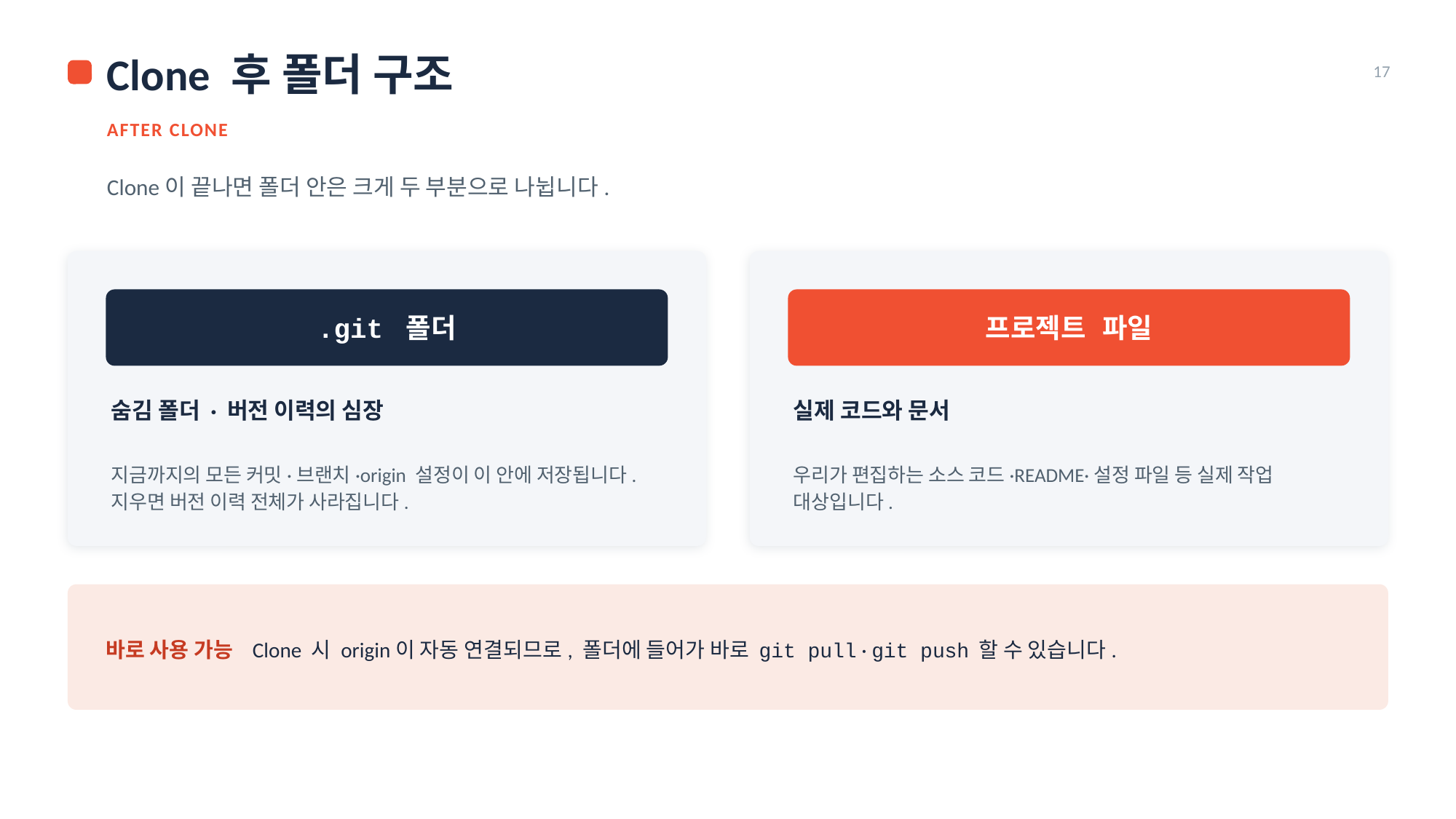

Clone 후 폴더 구조
17

AFTER CLONE
Clone이 끝나면 폴더 안은 크게 두 부분으로 나뉩니다.

.git 폴더

프로젝트 파일
숨김 폴더 · 버전 이력의 심장
실제 코드와 문서
지금까지의 모든 커밋·브랜치·origin 설정이 이 안에 저장됩니다. 지우면 버전 이력 전체가 사라집니다.
우리가 편집하는 소스 코드·README·설정 파일 등 실제 작업 대상입니다.

바로 사용 가능   Clone 시 origin이 자동 연결되므로, 폴더에 들어가 바로 git pull · git push 할 수 있습니다.